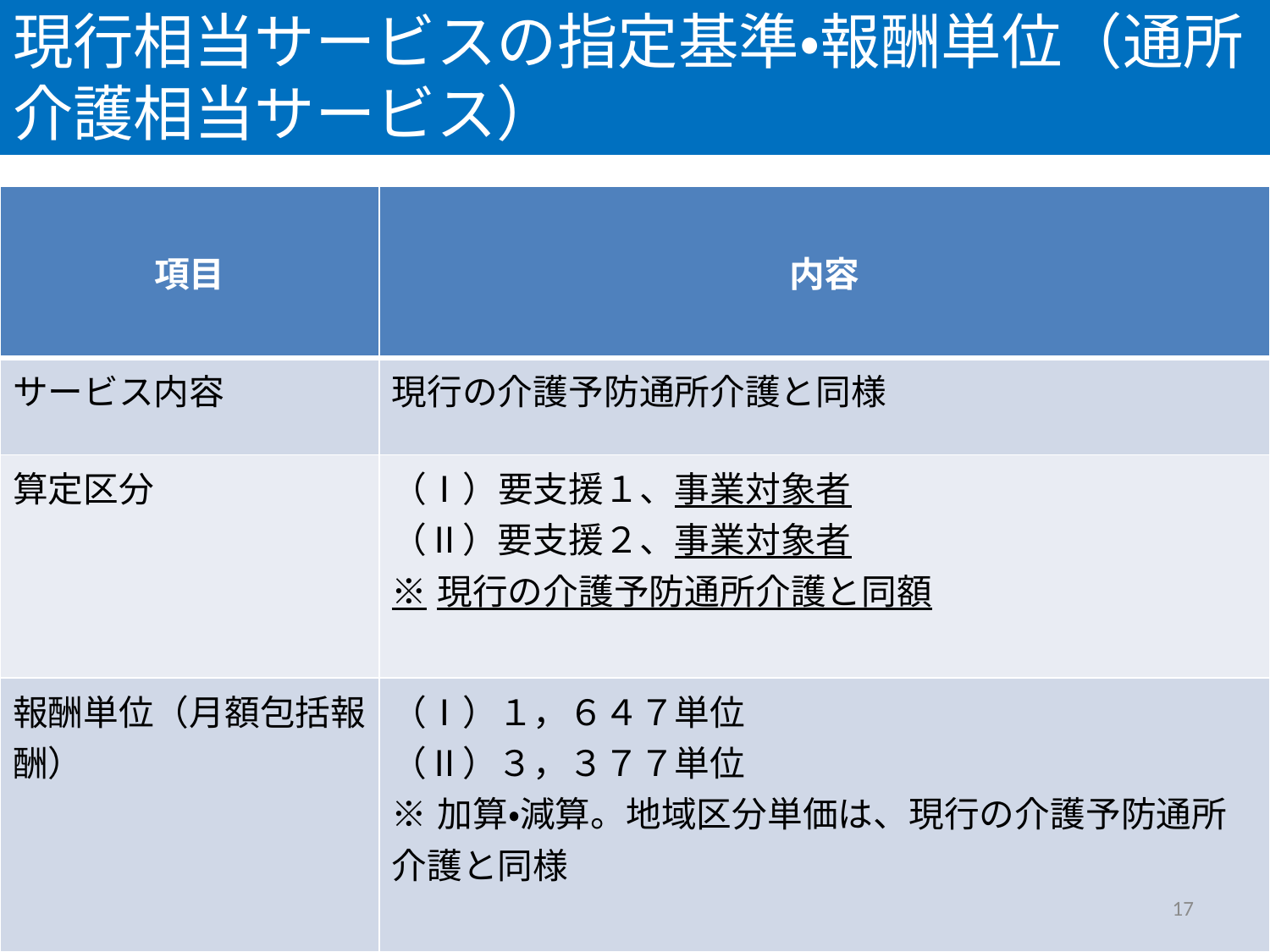

# 現行相当サービスの指定基準・報酬単位（通所介護相当サービス）
| 項目 | 内容 |
| --- | --- |
| サービス内容 | 現行の介護予防通所介護と同様 |
| 算定区分 | （Ⅰ）要支援１、事業対象者 （Ⅱ）要支援２、事業対象者 ※現行の介護予防通所介護と同額 |
| 報酬単位（月額包括報酬） | （Ⅰ）１，６４７単位 （Ⅱ）３，３７７単位 ※加算・減算。地域区分単価は、現行の介護予防通所介護と同様 |
17